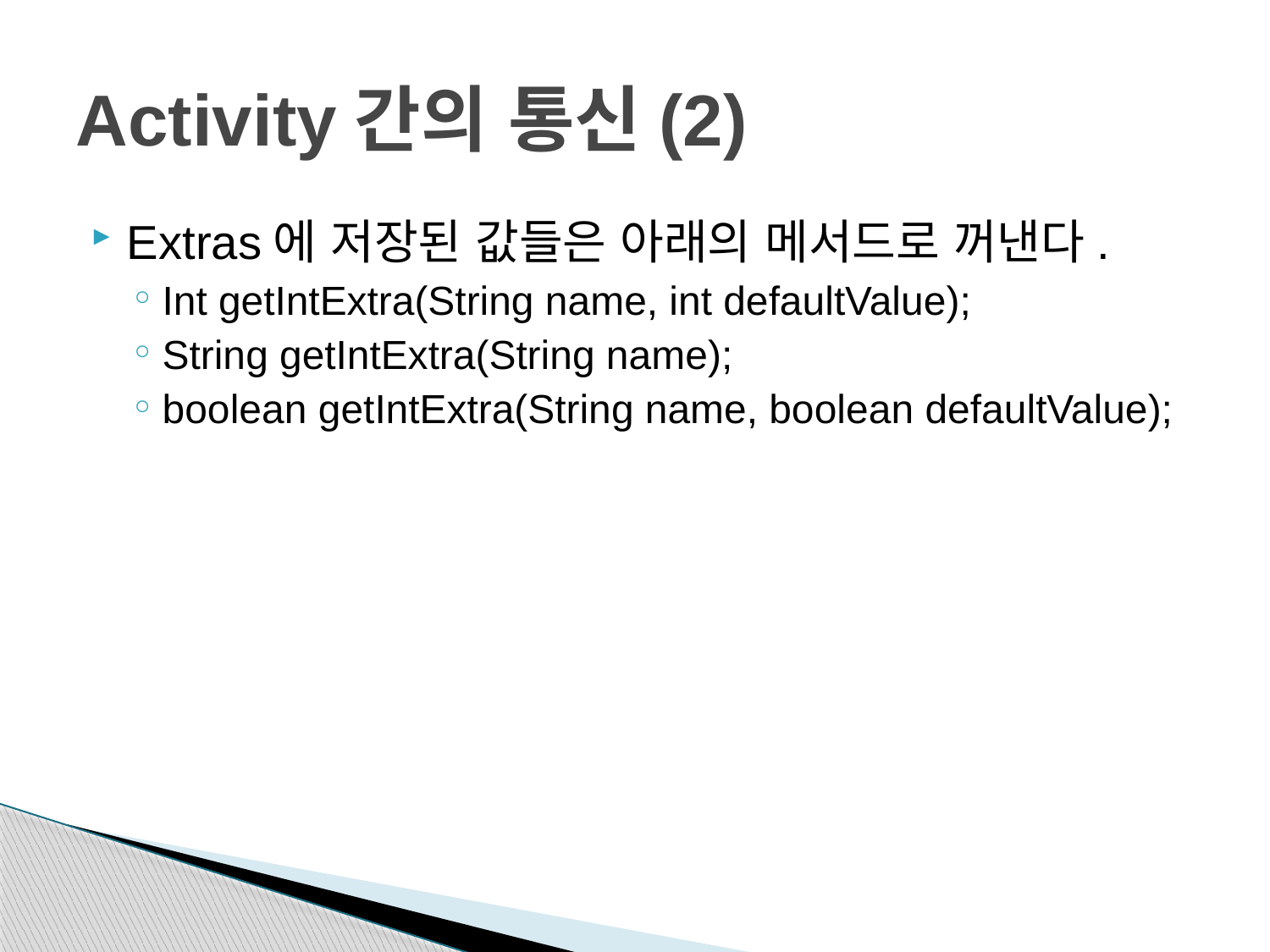

# Activity간의 통신(2)
Extras에 저장된 값들은 아래의 메서드로 꺼낸다.
Int getIntExtra(String name, int defaultValue);
String getIntExtra(String name);
boolean getIntExtra(String name, boolean defaultValue);